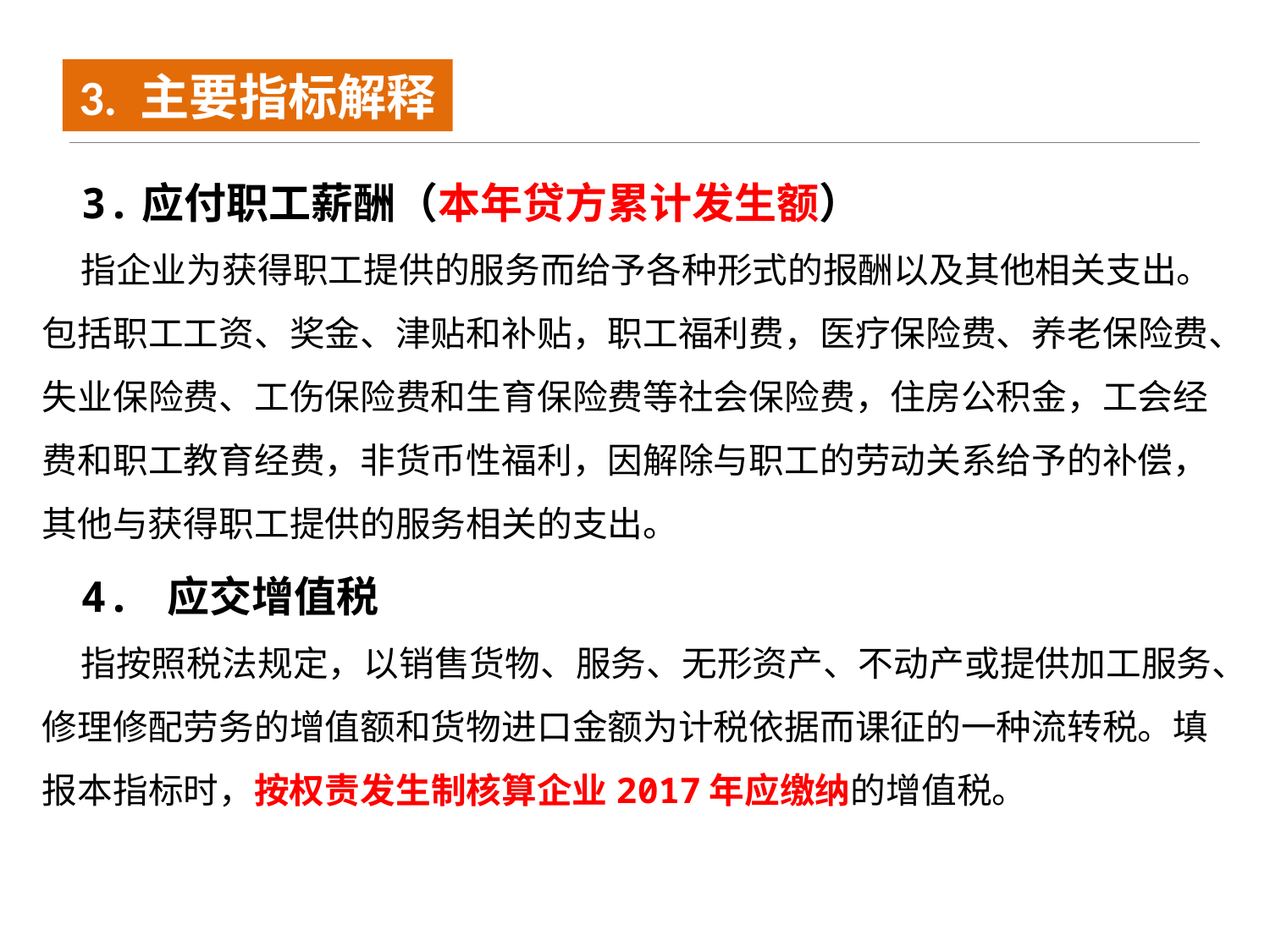

3. 主要指标解释
3.应付职工薪酬（本年贷方累计发生额）
指企业为获得职工提供的服务而给予各种形式的报酬以及其他相关支出。包括职工工资、奖金、津贴和补贴，职工福利费，医疗保险费、养老保险费、失业保险费、工伤保险费和生育保险费等社会保险费，住房公积金，工会经费和职工教育经费，非货币性福利，因解除与职工的劳动关系给予的补偿，其他与获得职工提供的服务相关的支出。
4. 应交增值税
指按照税法规定，以销售货物、服务、无形资产、不动产或提供加工服务、修理修配劳务的增值额和货物进口金额为计税依据而课征的一种流转税。填报本指标时，按权责发生制核算企业2017年应缴纳的增值税。